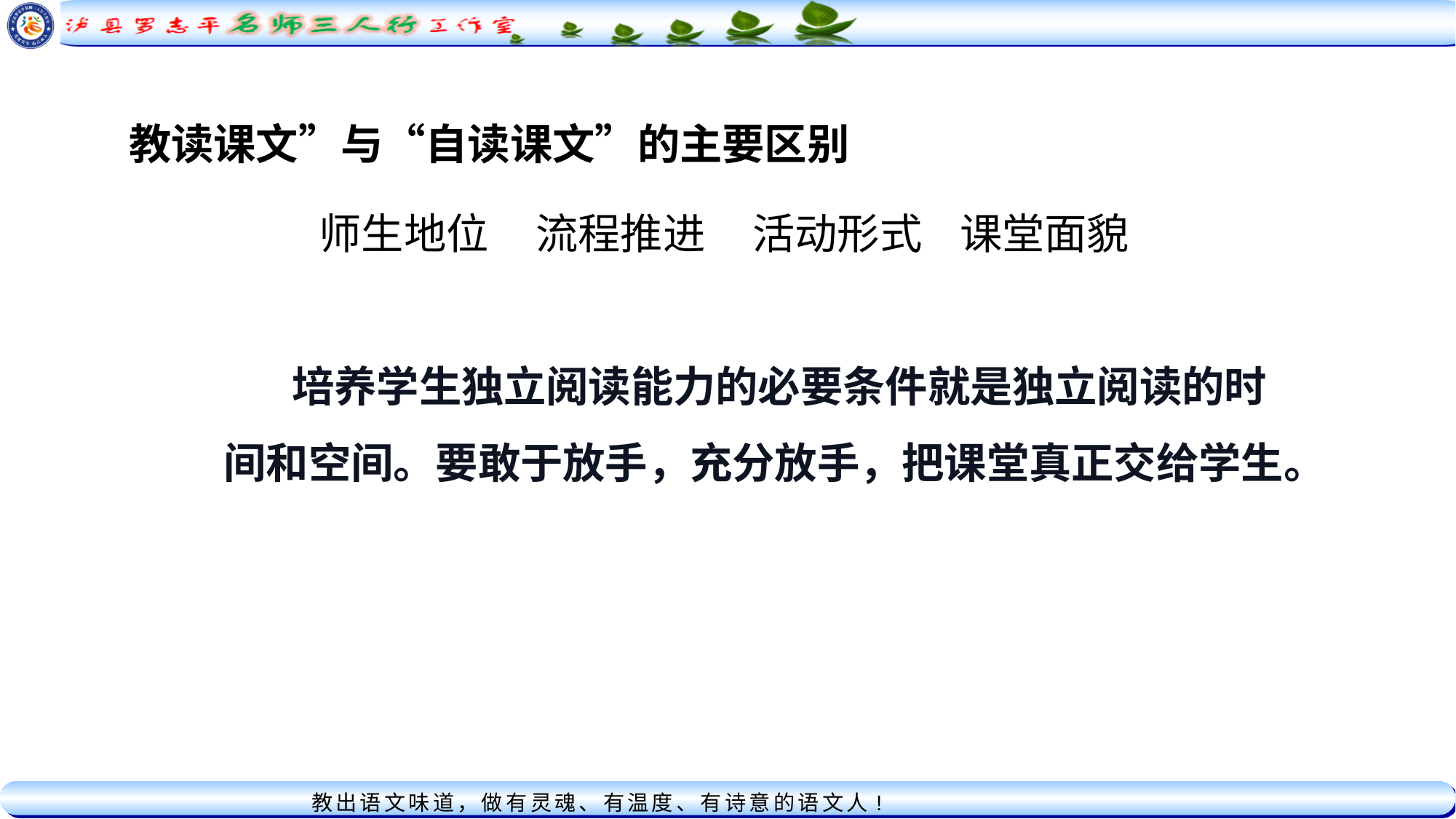

教读课文”与“自读课文”的主要区别

         师生地位     流程推进     活动形式    课堂面貌

      培养学生独立阅读能力的必要条件就是独立阅读的时间和空间。要敢于放手，充分放手，把课堂真正交给学生。